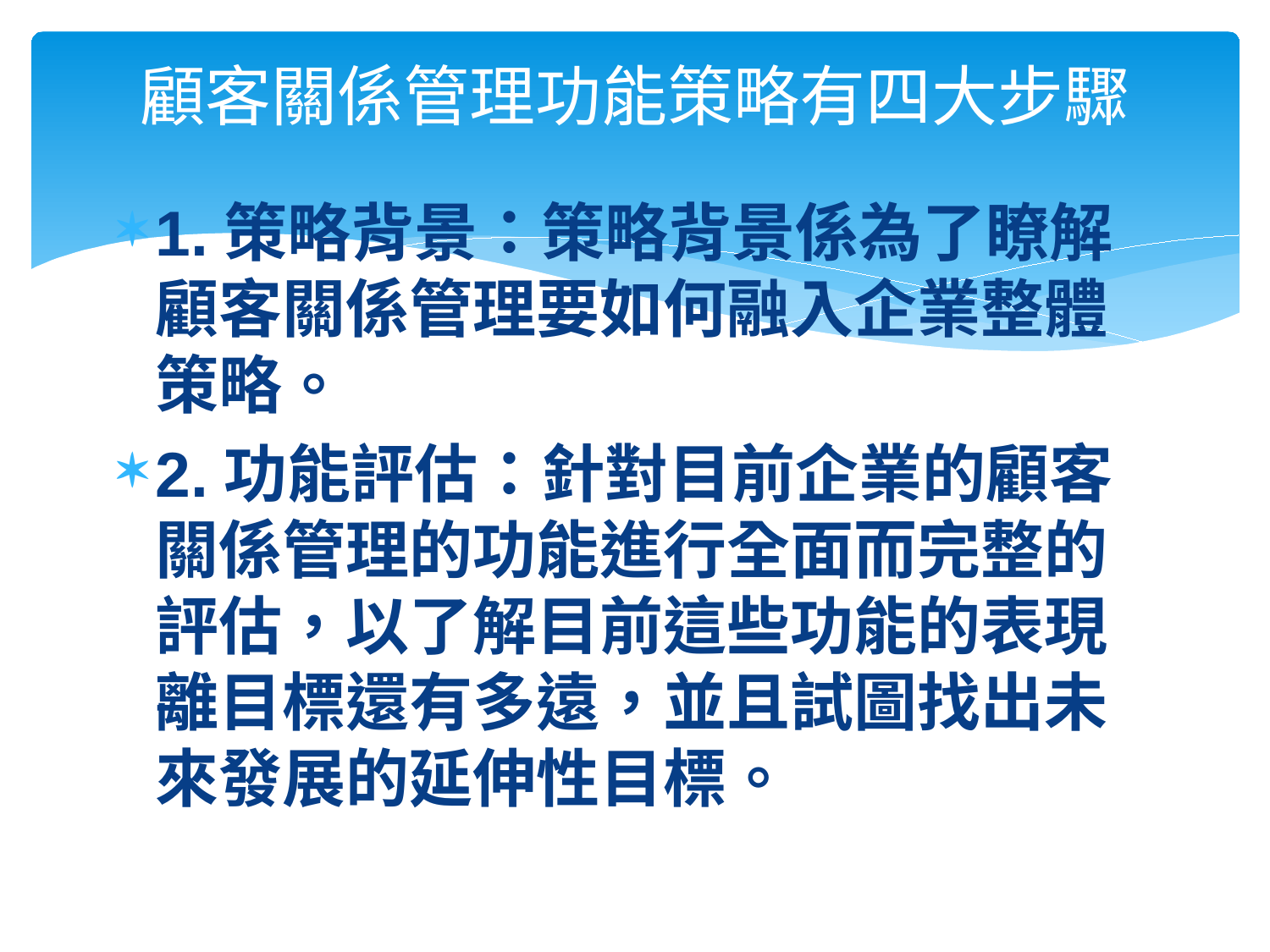

# 顧客關係管理功能策略有四大步驟
1.策略背景：策略背景係為了瞭解顧客關係管理要如何融入企業整體策略。
2.功能評估：針對目前企業的顧客關係管理的功能進行全面而完整的評估，以了解目前這些功能的表現離目標還有多遠，並且試圖找出未來發展的延伸性目標。